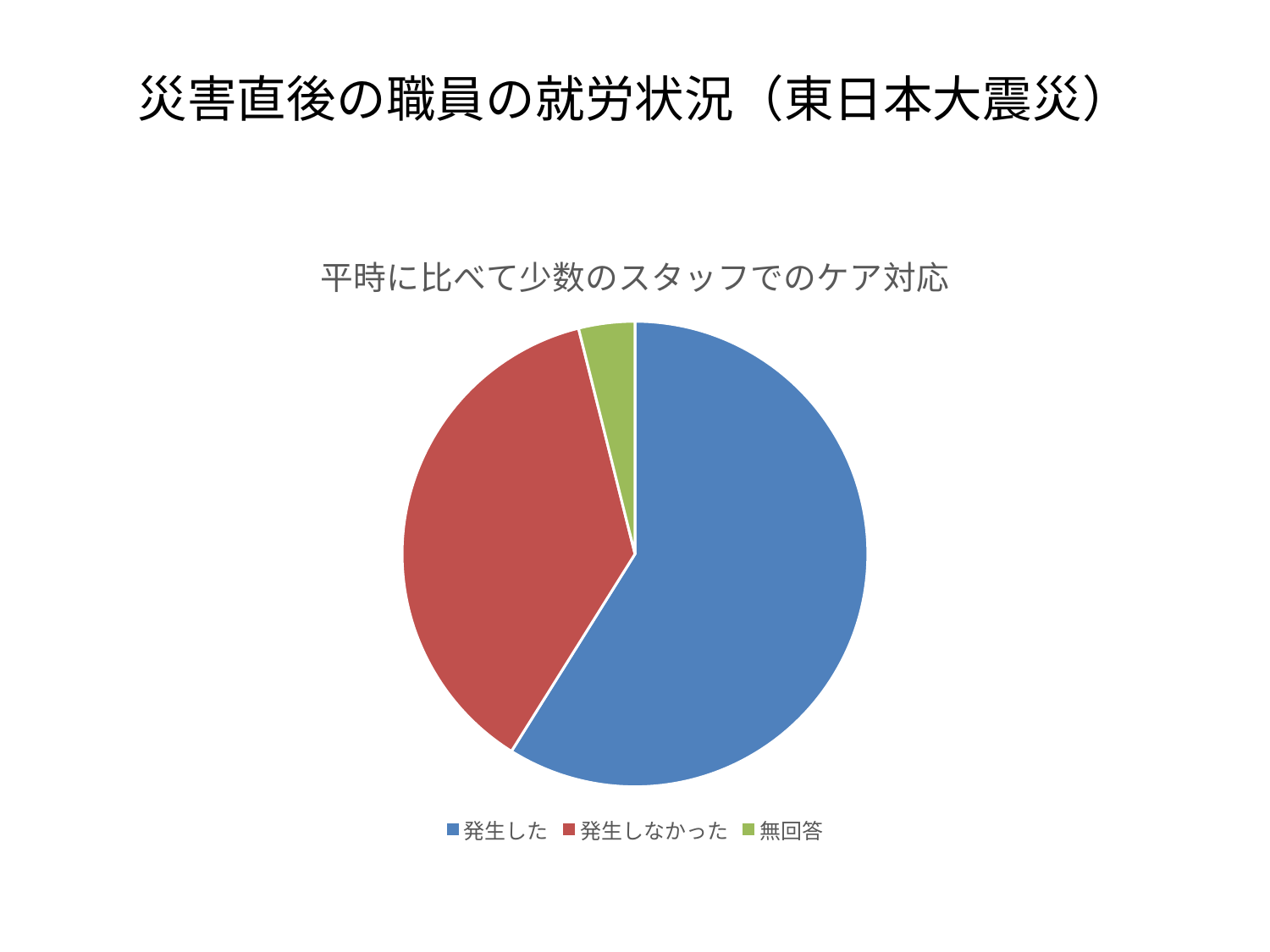

# 災害直後の職員の就労状況（東日本大震災）

### Chart:

| Category | 平時に比べて少数のスタッフでのケア対応 |
|---|---|
| 発生した | 58.9 |
| 発生しなかった | 37.2 |
| 無回答 | 3.9 |